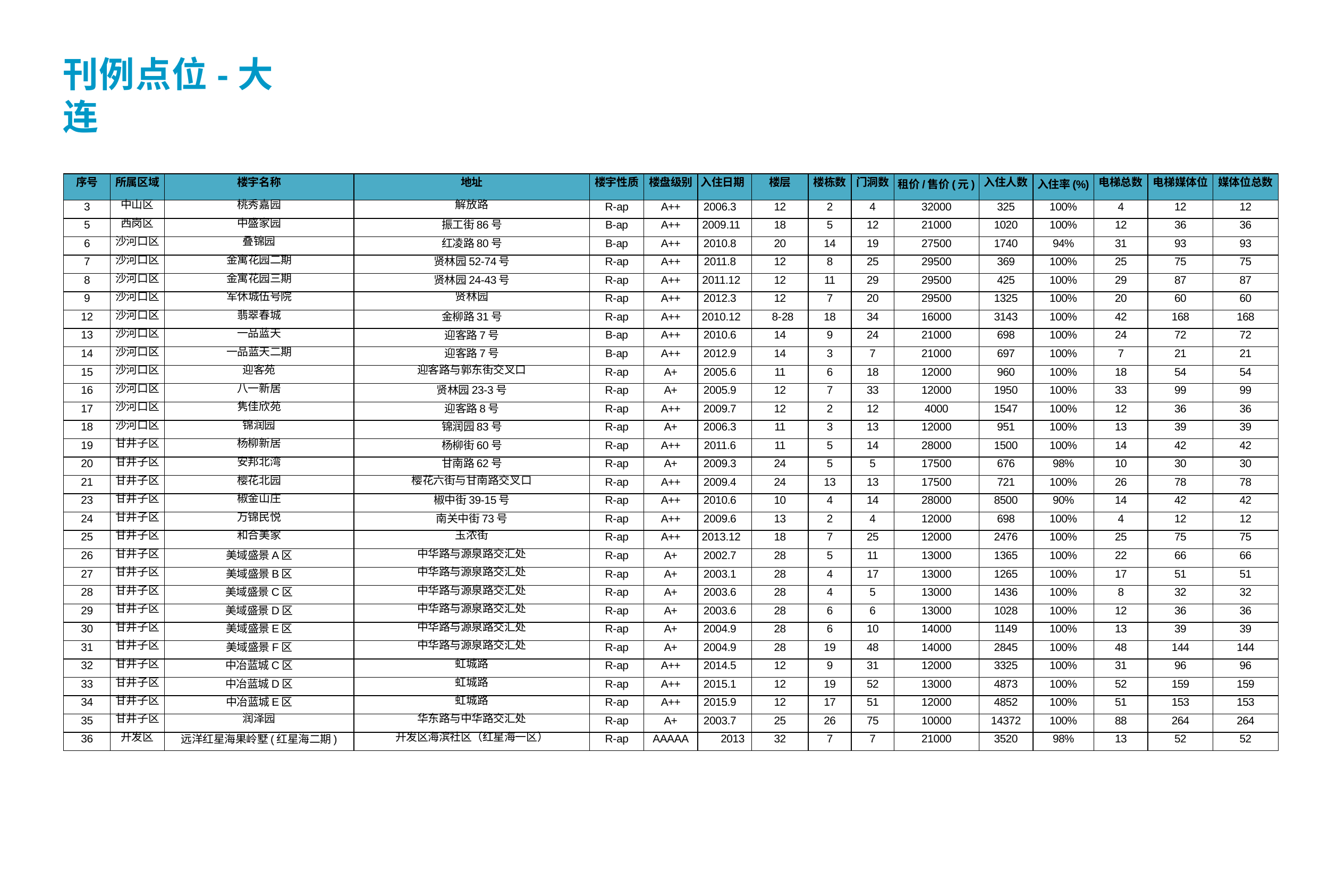

# 刊例点位-大连
| 序号 | 所属区域 | 楼宇名称 | 地址 | 楼宇性质 | 楼盘级别 | 入住日期 | 楼层 | 楼栋数 | 门洞数 | 租价/售价(元) | 入住人数 | 入住率(%) | 电梯总数 | 电梯媒体位 | 媒体位总数 |
| --- | --- | --- | --- | --- | --- | --- | --- | --- | --- | --- | --- | --- | --- | --- | --- |
| 3 | 中山区 | 桃秀嘉园 | 解放路 | R-ap | A++ | 2006.3 | 12 | 2 | 4 | 32000 | 325 | 100% | 4 | 12 | 12 |
| 5 | 西岗区 | 中盛家园 | 振工街86号 | B-ap | A++ | 2009.11 | 18 | 5 | 12 | 21000 | 1020 | 100% | 12 | 36 | 36 |
| 6 | 沙河口区 | 叠锦园 | 红凌路80号 | B-ap | A++ | 2010.8 | 20 | 14 | 19 | 27500 | 1740 | 94% | 31 | 93 | 93 |
| 7 | 沙河口区 | 金寓花园二期 | 贤林园52-74号 | R-ap | A++ | 2011.8 | 12 | 8 | 25 | 29500 | 369 | 100% | 25 | 75 | 75 |
| 8 | 沙河口区 | 金寓花园三期 | 贤林园24-43号 | R-ap | A++ | 2011.12 | 12 | 11 | 29 | 29500 | 425 | 100% | 29 | 87 | 87 |
| 9 | 沙河口区 | 军休城伍号院 | 贤林园 | R-ap | A++ | 2012.3 | 12 | 7 | 20 | 29500 | 1325 | 100% | 20 | 60 | 60 |
| 12 | 沙河口区 | 翡翠春城 | 金柳路31号 | R-ap | A++ | 2010.12 | 8-28 | 18 | 34 | 16000 | 3143 | 100% | 42 | 168 | 168 |
| 13 | 沙河口区 | 一品蓝天 | 迎客路7号 | B-ap | A++ | 2010.6 | 14 | 9 | 24 | 21000 | 698 | 100% | 24 | 72 | 72 |
| 14 | 沙河口区 | 一品蓝天二期 | 迎客路7号 | B-ap | A++ | 2012.9 | 14 | 3 | 7 | 21000 | 697 | 100% | 7 | 21 | 21 |
| 15 | 沙河口区 | 迎客苑 | 迎客路与郭东街交叉口 | R-ap | A+ | 2005.6 | 11 | 6 | 18 | 12000 | 960 | 100% | 18 | 54 | 54 |
| 16 | 沙河口区 | 八一新居 | 贤林园23-3号 | R-ap | A+ | 2005.9 | 12 | 7 | 33 | 12000 | 1950 | 100% | 33 | 99 | 99 |
| 17 | 沙河口区 | 隽佳欣苑 | 迎客路8号 | R-ap | A++ | 2009.7 | 12 | 2 | 12 | 4000 | 1547 | 100% | 12 | 36 | 36 |
| 18 | 沙河口区 | 锦润园 | 锦润园83号 | R-ap | A+ | 2006.3 | 11 | 3 | 13 | 12000 | 951 | 100% | 13 | 39 | 39 |
| 19 | 甘井子区 | 杨柳新居 | 杨柳街60号 | R-ap | A++ | 2011.6 | 11 | 5 | 14 | 28000 | 1500 | 100% | 14 | 42 | 42 |
| 20 | 甘井子区 | 安邦北湾 | 甘南路62号 | R-ap | A+ | 2009.3 | 24 | 5 | 5 | 17500 | 676 | 98% | 10 | 30 | 30 |
| 21 | 甘井子区 | 樱花北园 | 樱花六街与甘南路交叉口 | R-ap | A++ | 2009.4 | 24 | 13 | 13 | 17500 | 721 | 100% | 26 | 78 | 78 |
| 23 | 甘井子区 | 椒金山庄 | 椒中街39-15号 | R-ap | A++ | 2010.6 | 10 | 4 | 14 | 28000 | 8500 | 90% | 14 | 42 | 42 |
| 24 | 甘井子区 | 万锦民悦 | 南关中街73号 | R-ap | A++ | 2009.6 | 13 | 2 | 4 | 12000 | 698 | 100% | 4 | 12 | 12 |
| 25 | 甘井子区 | 和合美家 | 玉浓街 | R-ap | A++ | 2013.12 | 18 | 7 | 25 | 12000 | 2476 | 100% | 25 | 75 | 75 |
| 26 | 甘井子区 | 美域盛景A区 | 中华路与源泉路交汇处 | R-ap | A+ | 2002.7 | 28 | 5 | 11 | 13000 | 1365 | 100% | 22 | 66 | 66 |
| 27 | 甘井子区 | 美域盛景B区 | 中华路与源泉路交汇处 | R-ap | A+ | 2003.1 | 28 | 4 | 17 | 13000 | 1265 | 100% | 17 | 51 | 51 |
| 28 | 甘井子区 | 美域盛景C区 | 中华路与源泉路交汇处 | R-ap | A+ | 2003.6 | 28 | 4 | 5 | 13000 | 1436 | 100% | 8 | 32 | 32 |
| 29 | 甘井子区 | 美域盛景D区 | 中华路与源泉路交汇处 | R-ap | A+ | 2003.6 | 28 | 6 | 6 | 13000 | 1028 | 100% | 12 | 36 | 36 |
| 30 | 甘井子区 | 美域盛景E区 | 中华路与源泉路交汇处 | R-ap | A+ | 2004.9 | 28 | 6 | 10 | 14000 | 1149 | 100% | 13 | 39 | 39 |
| 31 | 甘井子区 | 美域盛景F区 | 中华路与源泉路交汇处 | R-ap | A+ | 2004.9 | 28 | 19 | 48 | 14000 | 2845 | 100% | 48 | 144 | 144 |
| 32 | 甘井子区 | 中冶蓝城C区 | 虹城路 | R-ap | A++ | 2014.5 | 12 | 9 | 31 | 12000 | 3325 | 100% | 31 | 96 | 96 |
| 33 | 甘井子区 | 中冶蓝城D区 | 虹城路 | R-ap | A++ | 2015.1 | 12 | 19 | 52 | 13000 | 4873 | 100% | 52 | 159 | 159 |
| 34 | 甘井子区 | 中冶蓝城E区 | 虹城路 | R-ap | A++ | 2015.9 | 12 | 17 | 51 | 12000 | 4852 | 100% | 51 | 153 | 153 |
| 35 | 甘井子区 | 润泽园 | 华东路与中华路交汇处 | R-ap | A+ | 2003.7 | 25 | 26 | 75 | 10000 | 14372 | 100% | 88 | 264 | 264 |
| 36 | 开发区 | 远洋红星海果岭墅(红星海二期) | 开发区海滨社区（红星海一区） | R-ap | AAAAA | 2013 | 32 | 7 | 7 | 21000 | 3520 | 98% | 13 | 52 | 52 |